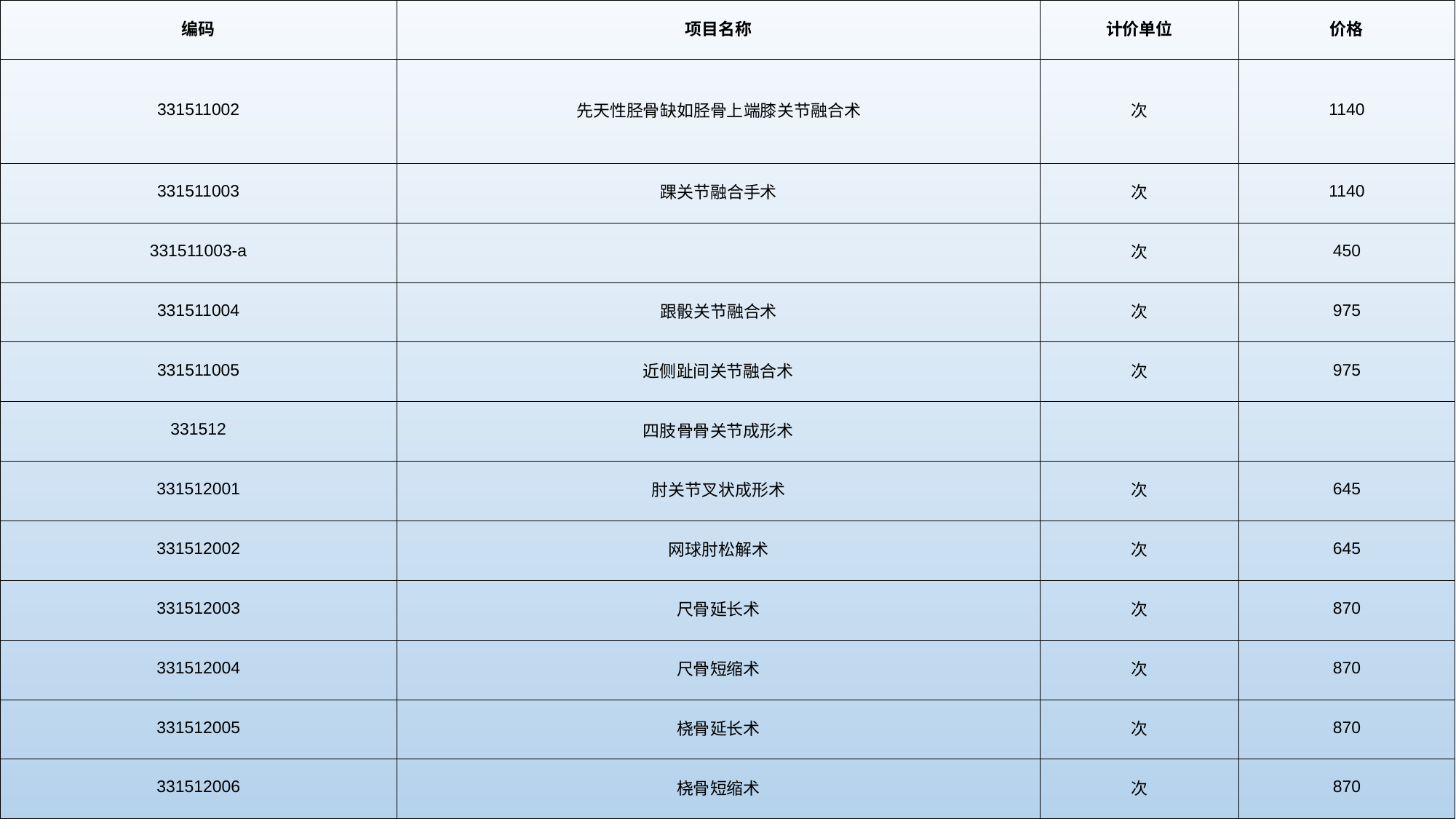

| 编码 | 项目名称 | 计价单位 | 价格 |
| --- | --- | --- | --- |
| 331511002 | 先天性胫骨缺如胫骨上端膝关节融合术 | 次 | 1140 |
| 331511003 | 踝关节融合手术 | 次 | 1140 |
| 331511003-a |  | 次 | 450 |
| 331511004 | 跟骰关节融合术 | 次 | 975 |
| 331511005 | 近侧趾间关节融合术 | 次 | 975 |
| 331512 | 四肢骨骨关节成形术 |  |  |
| 331512001 | 肘关节叉状成形术 | 次 | 645 |
| 331512002 | 网球肘松解术 | 次 | 645 |
| 331512003 | 尺骨延长术 | 次 | 870 |
| 331512004 | 尺骨短缩术 | 次 | 870 |
| 331512005 | 桡骨延长术 | 次 | 870 |
| 331512006 | 桡骨短缩术 | 次 | 870 |